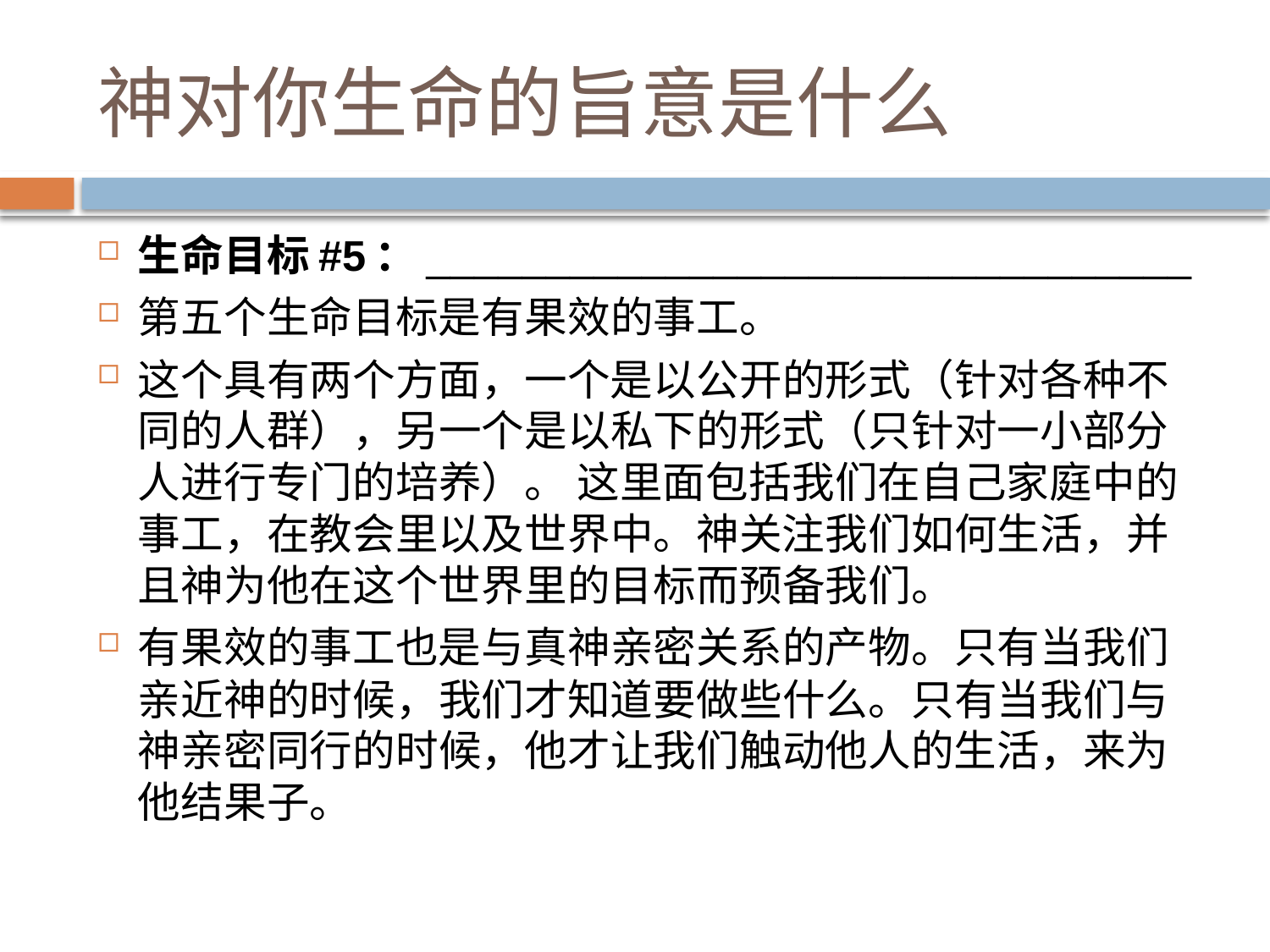

# 神对你生命的旨意是什么
生命目标#5：________________________________
第五个生命目标是有果效的事工。
这个具有两个方面，一个是以公开的形式（针对各种不同的人群），另一个是以私下的形式（只针对一小部分人进行专门的培养）。 这里面包括我们在自己家庭中的事工，在教会里以及世界中。神关注我们如何生活，并且神为他在这个世界里的目标而预备我们。
有果效的事工也是与真神亲密关系的产物。只有当我们亲近神的时候，我们才知道要做些什么。只有当我们与神亲密同行的时候，他才让我们触动他人的生活，来为他结果子。